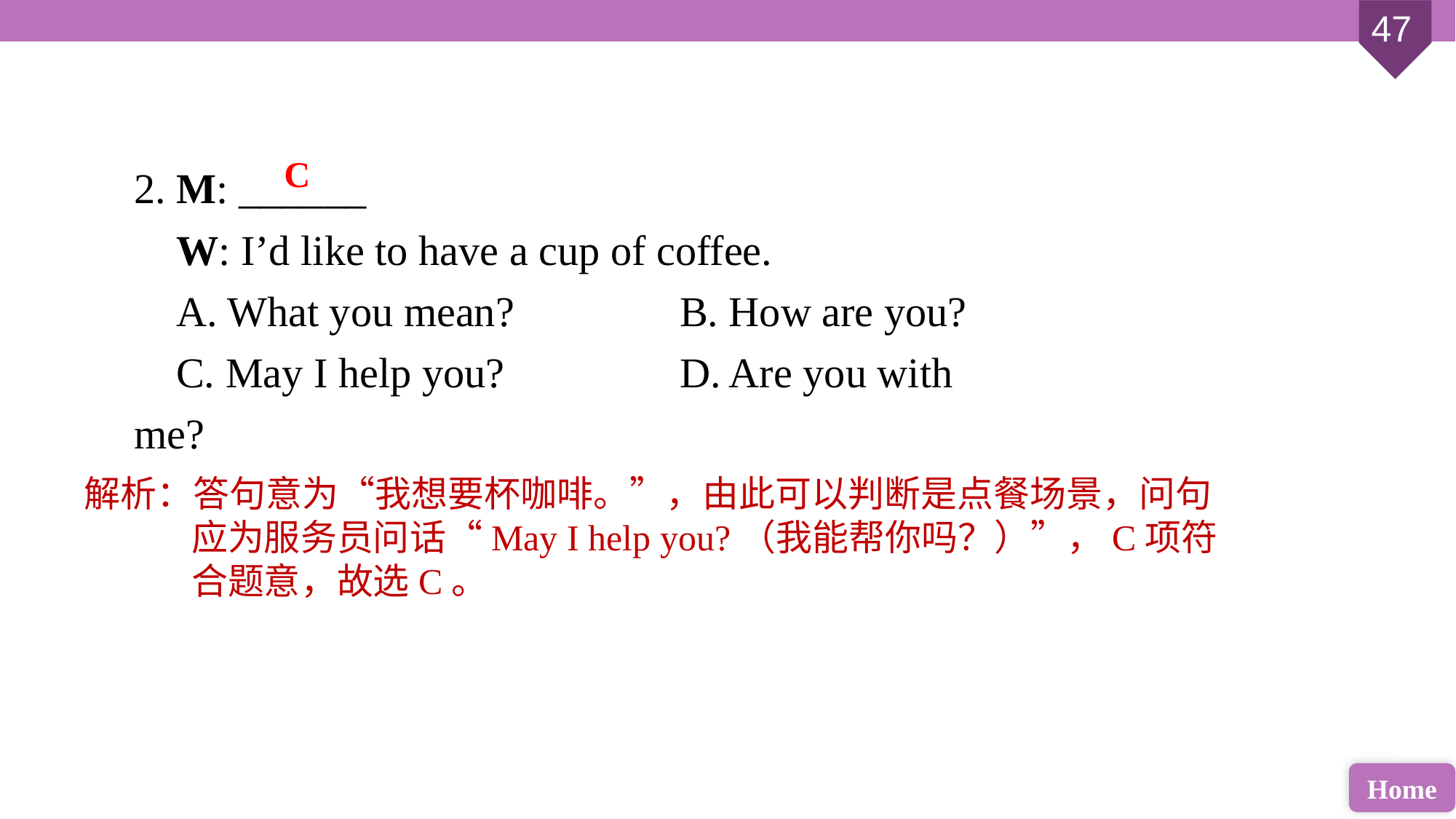

2. M: ______
    W: I’d like to have a cup of coffee.
    A. What you mean? 		B. How are you?
    C. May I help you? 		D. Are you with me?

C
解析：答句意为“我想要杯咖啡。”，由此可以判断是点餐场景，问句应为服务员问话“May I help you?（我能帮你吗？）”，C项符合题意，故选C。